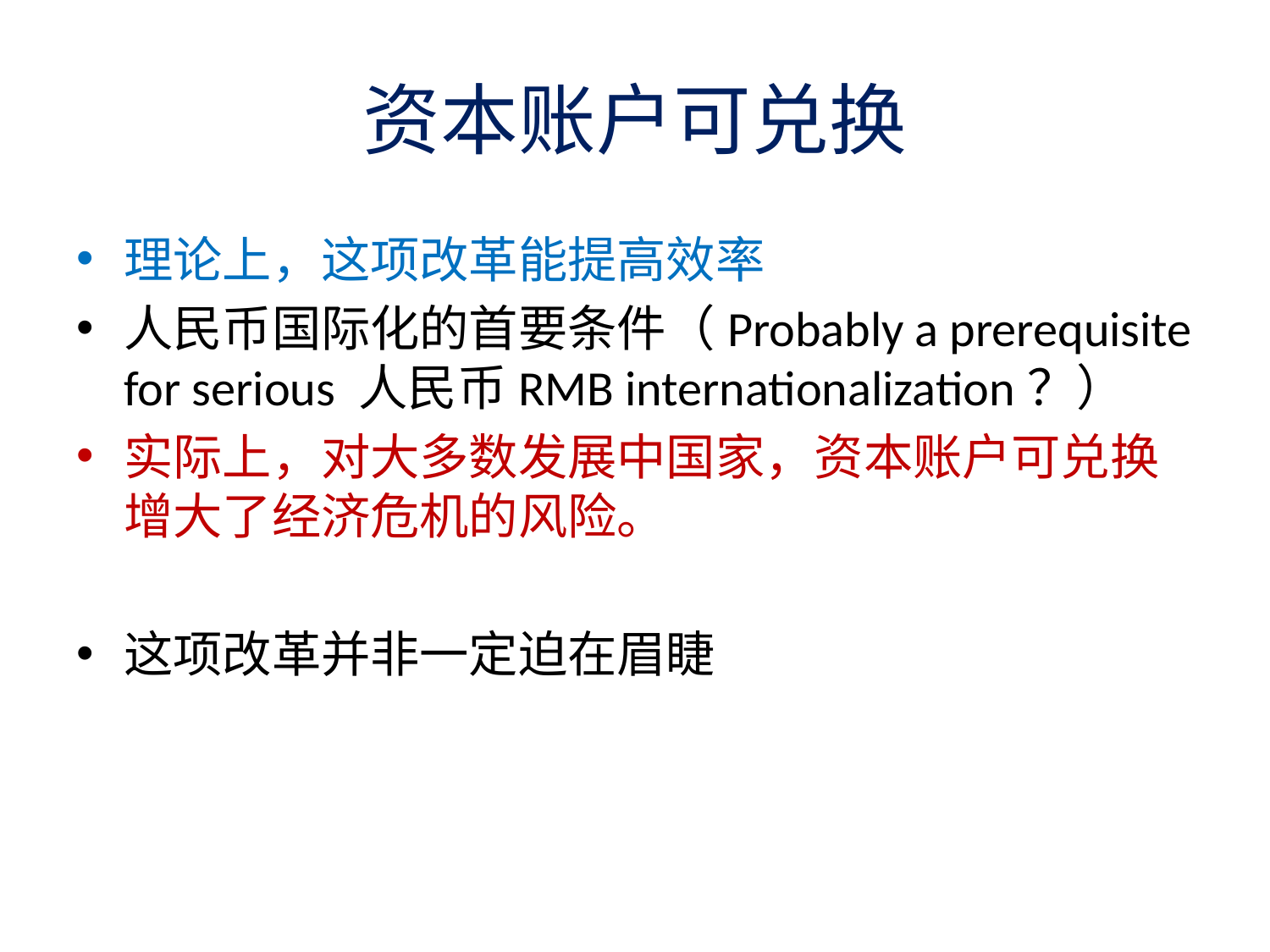

# 资本账户可兑换
理论上，这项改革能提高效率
人民币国际化的首要条件（Probably a prerequisite for serious 人民币RMB internationalization？）
实际上，对大多数发展中国家，资本账户可兑换增大了经济危机的风险。

这项改革并非一定迫在眉睫